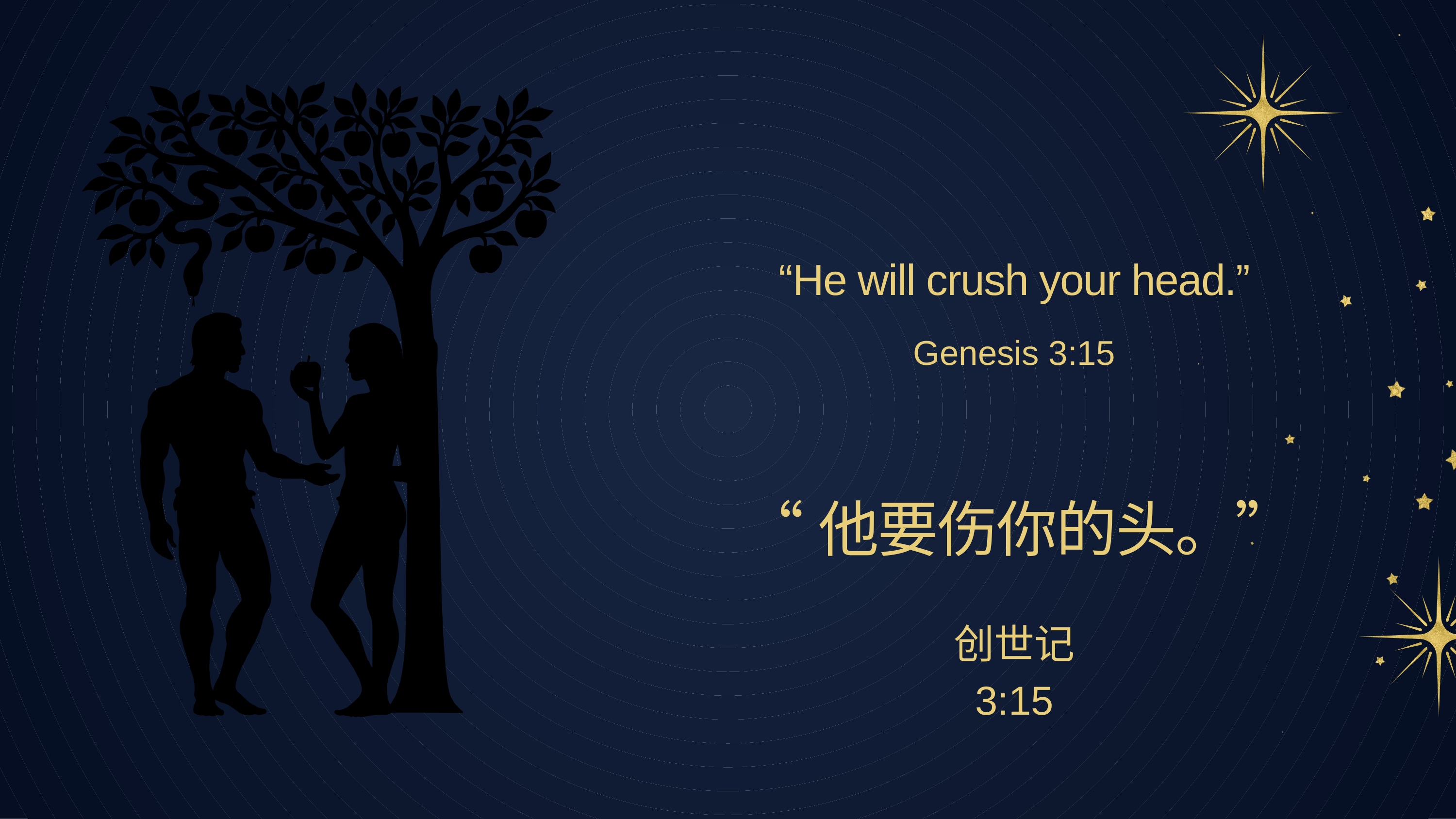

“He will crush your head.”
Genesis 3:15
“他要伤你的头。”

创世记 3:15